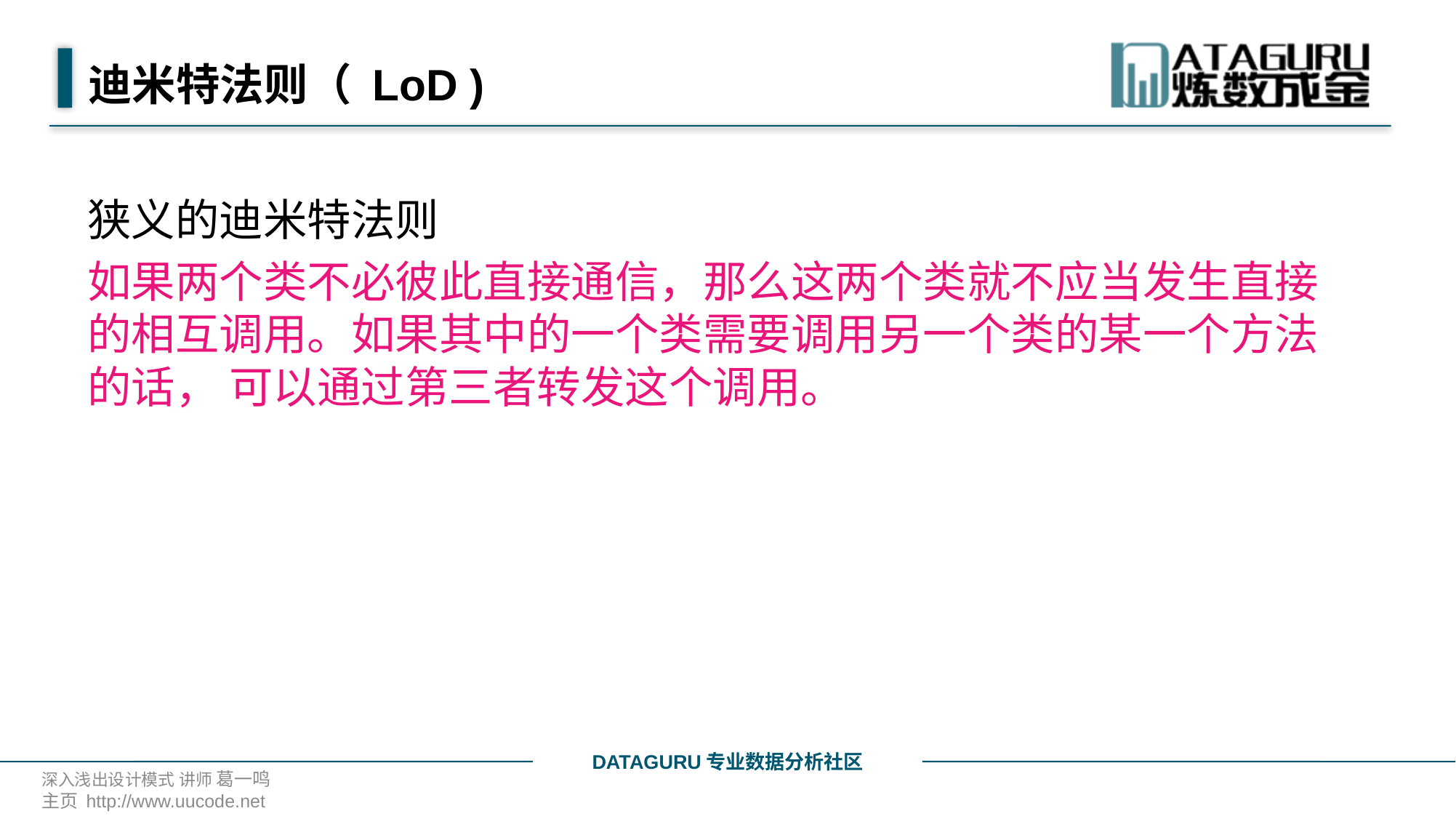

# 迪米特法则（ LoD )
狭义的迪米特法则
如果两个类不必彼此直接通信，那么这两个类就不应当发生直接的相互调用。如果其中的一个类需要调用另一个类的某一个方法的话， 可以通过第三者转发这个调用。